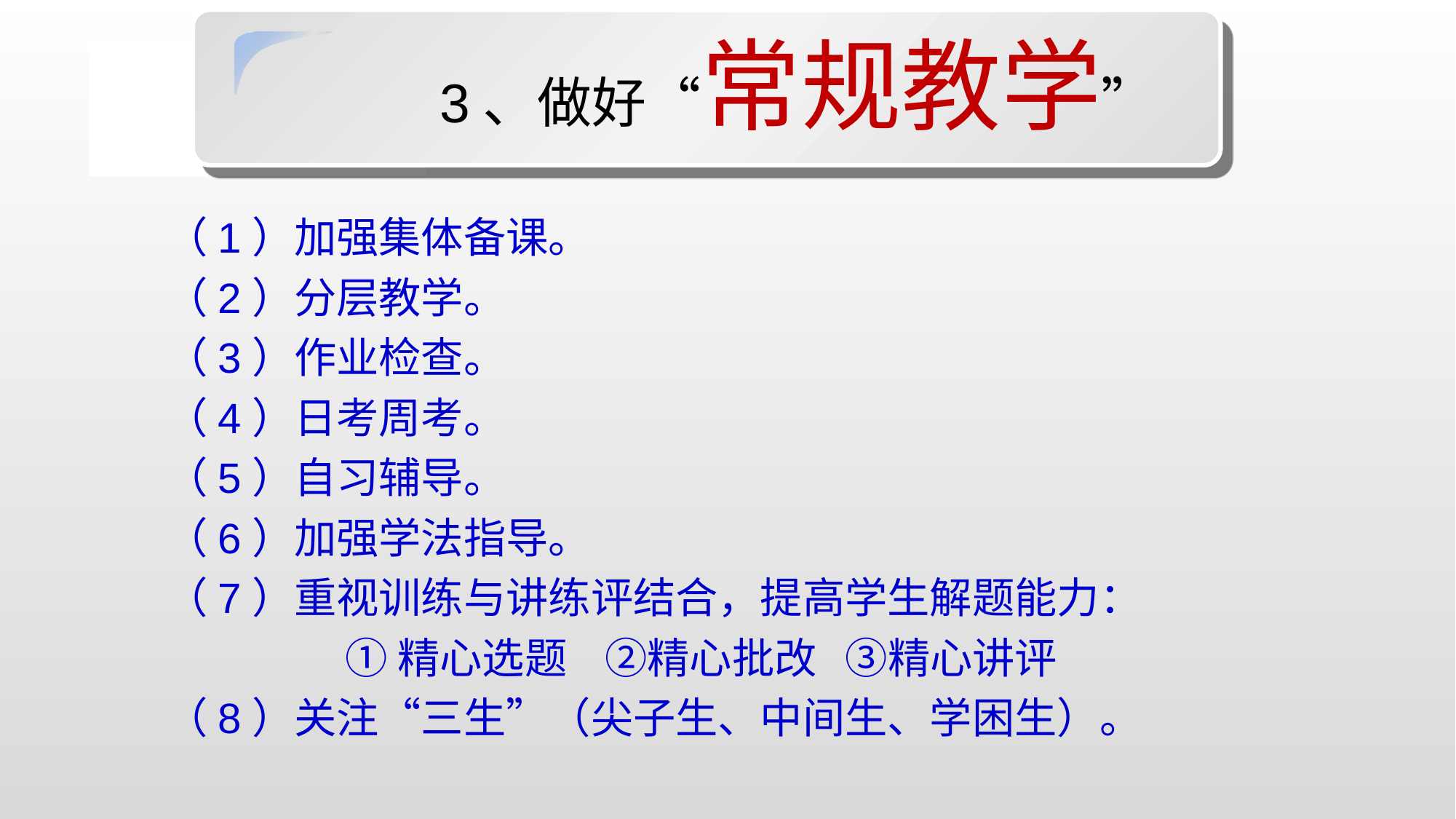

3、做好“常规教学”

（1）加强集体备课。
（2）分层教学。
（3）作业检查。
（4）日考周考。
（5）自习辅导。
（6）加强学法指导。
（7）重视训练与讲练评结合，提高学生解题能力：
                   ①精心选题    ②精心批改   ③精心讲评
（8）关注“三生”（尖子生、中间生、学困生）。